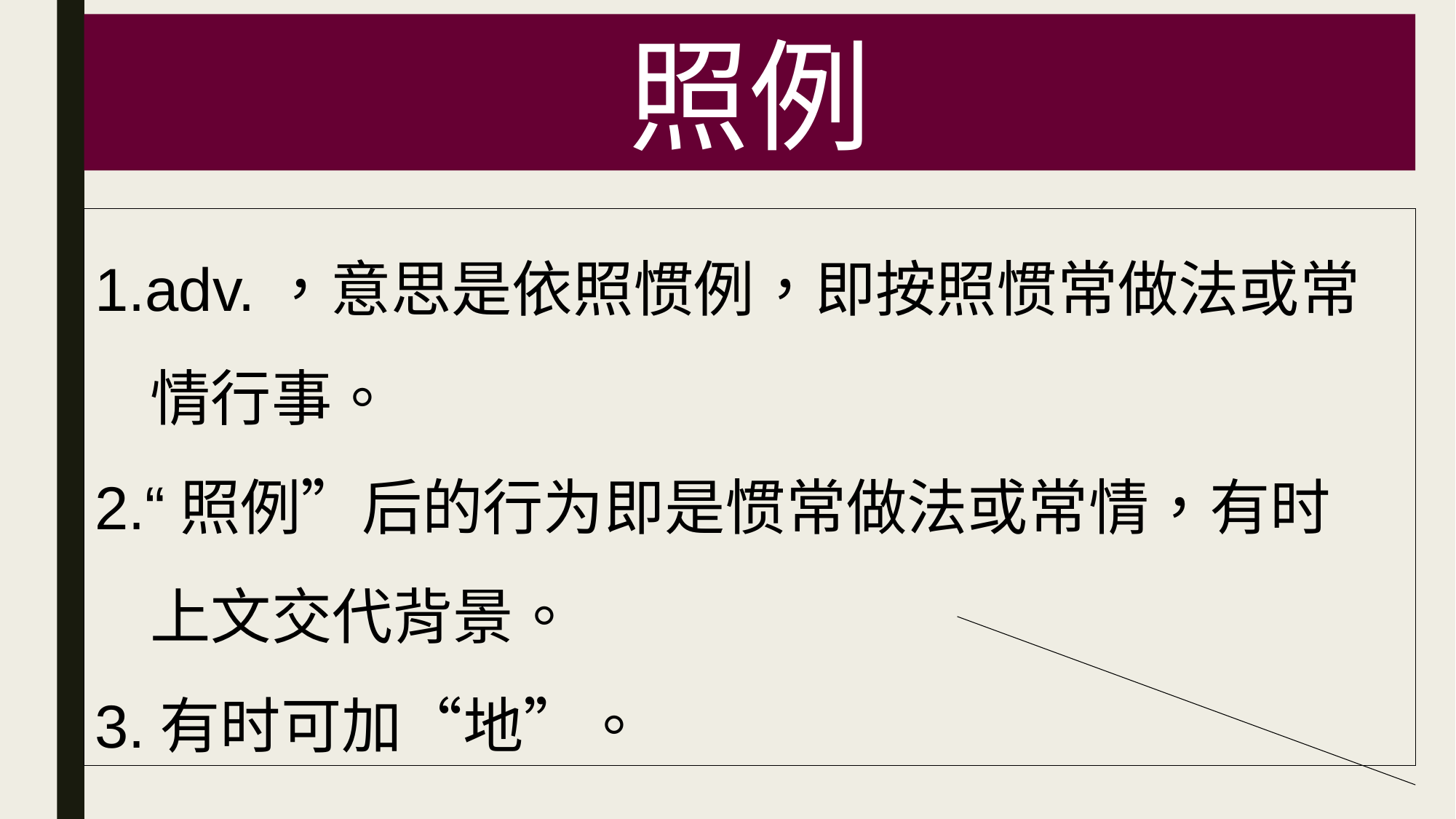

照例
1.adv.，意思是依照惯例，即按照惯常做法或常
   情行事。
2.“照例”后的行为即是惯常做法或常情，有时
   上文交代背景。
3.有时可加“地”。